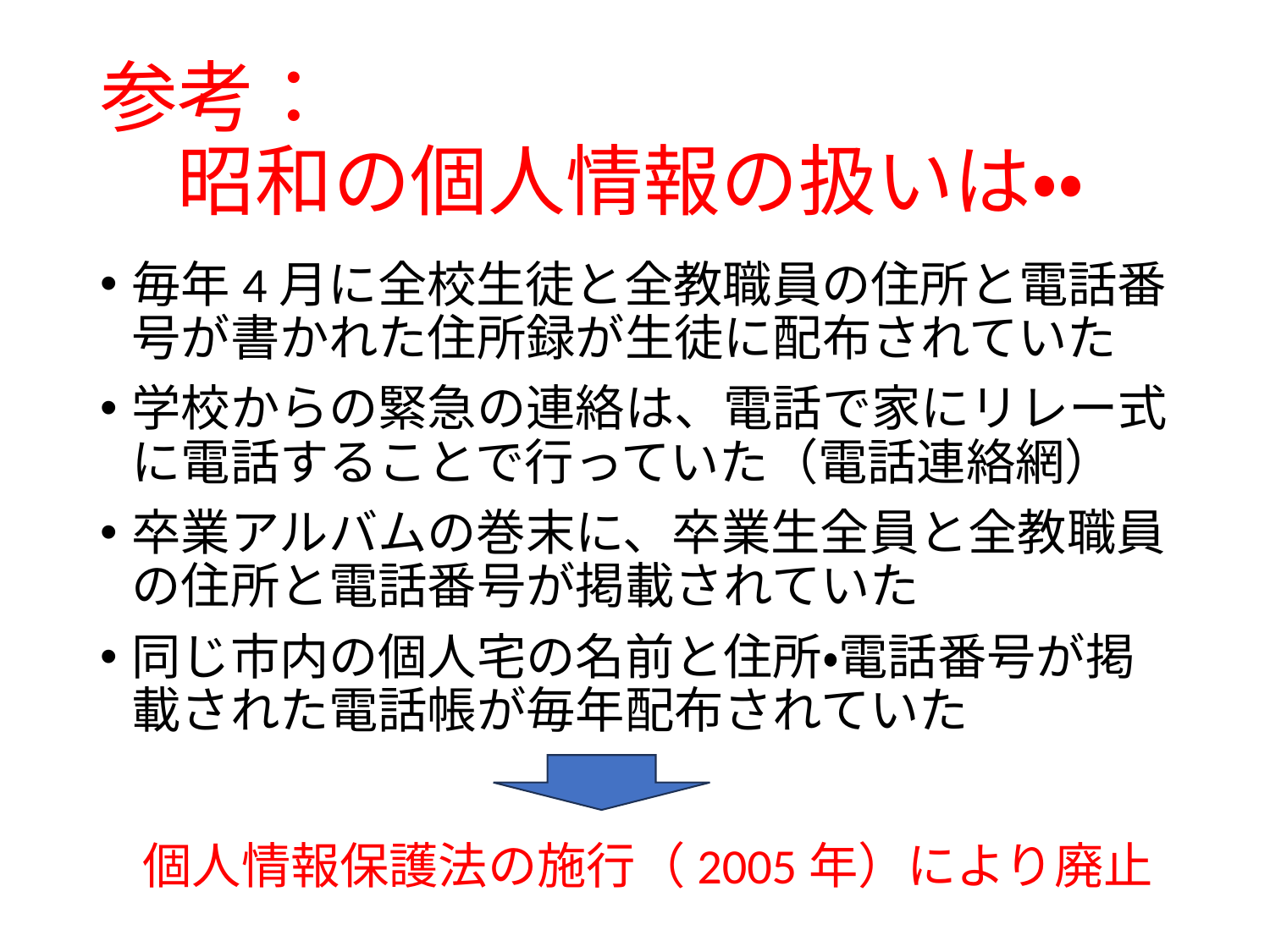

# 参考： 　昭和の個人情報の扱いは・・
毎年4月に全校生徒と全教職員の住所と電話番号が書かれた住所録が生徒に配布されていた
学校からの緊急の連絡は、電話で家にリレー式に電話することで行っていた（電話連絡網）
卒業アルバムの巻末に、卒業生全員と全教職員の住所と電話番号が掲載されていた
同じ市内の個人宅の名前と住所・電話番号が掲載された電話帳が毎年配布されていた

個人情報保護法の施行（2005年）により廃止